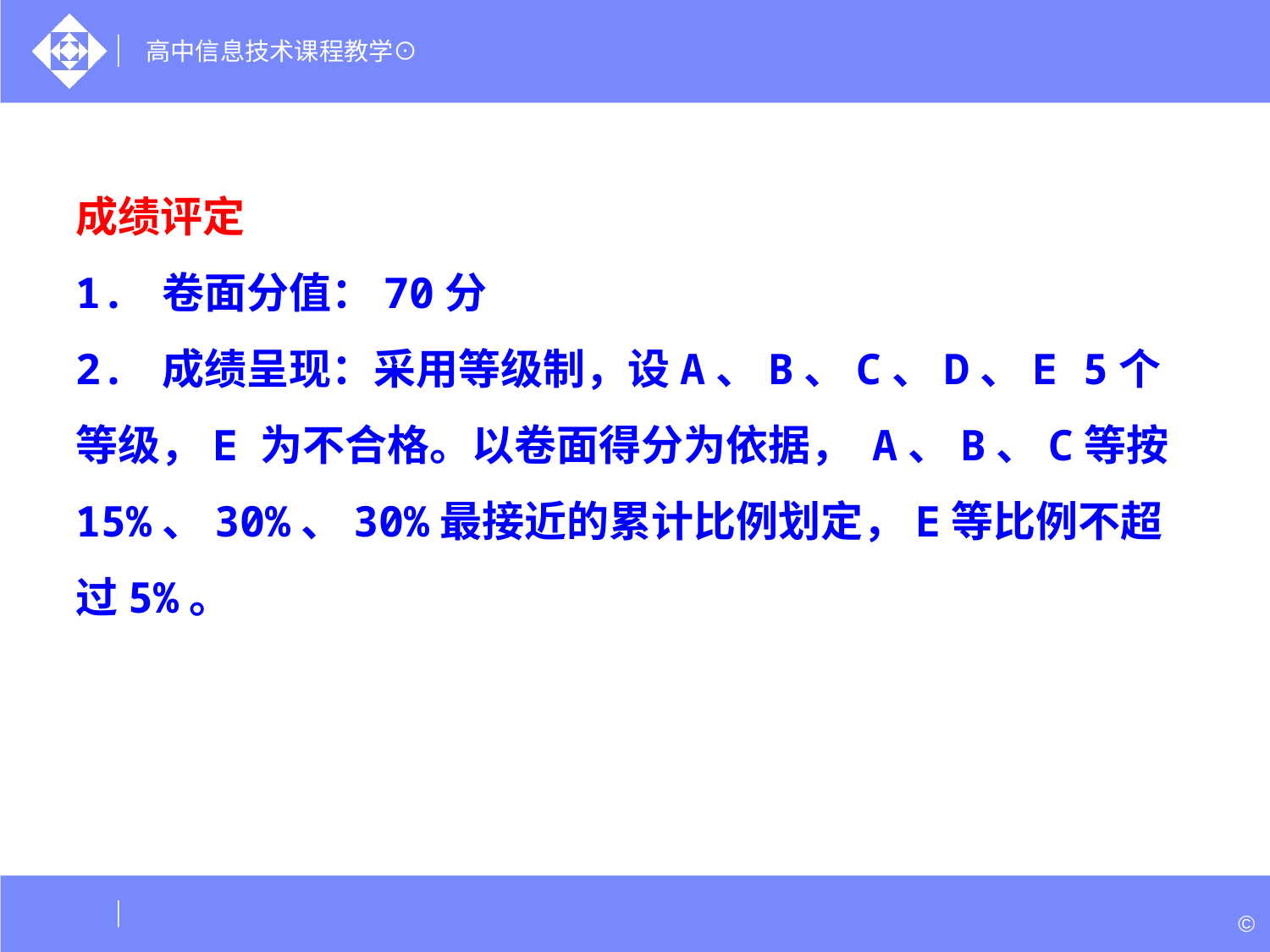

成绩评定
1. 卷面分值：70分
2. 成绩呈现：采用等级制，设A、B、C、D、E 5个等级，E 为不合格。以卷面得分为依据， A、B、C等按15%、30%、30%最接近的累计比例划定，E等比例不超过5%。